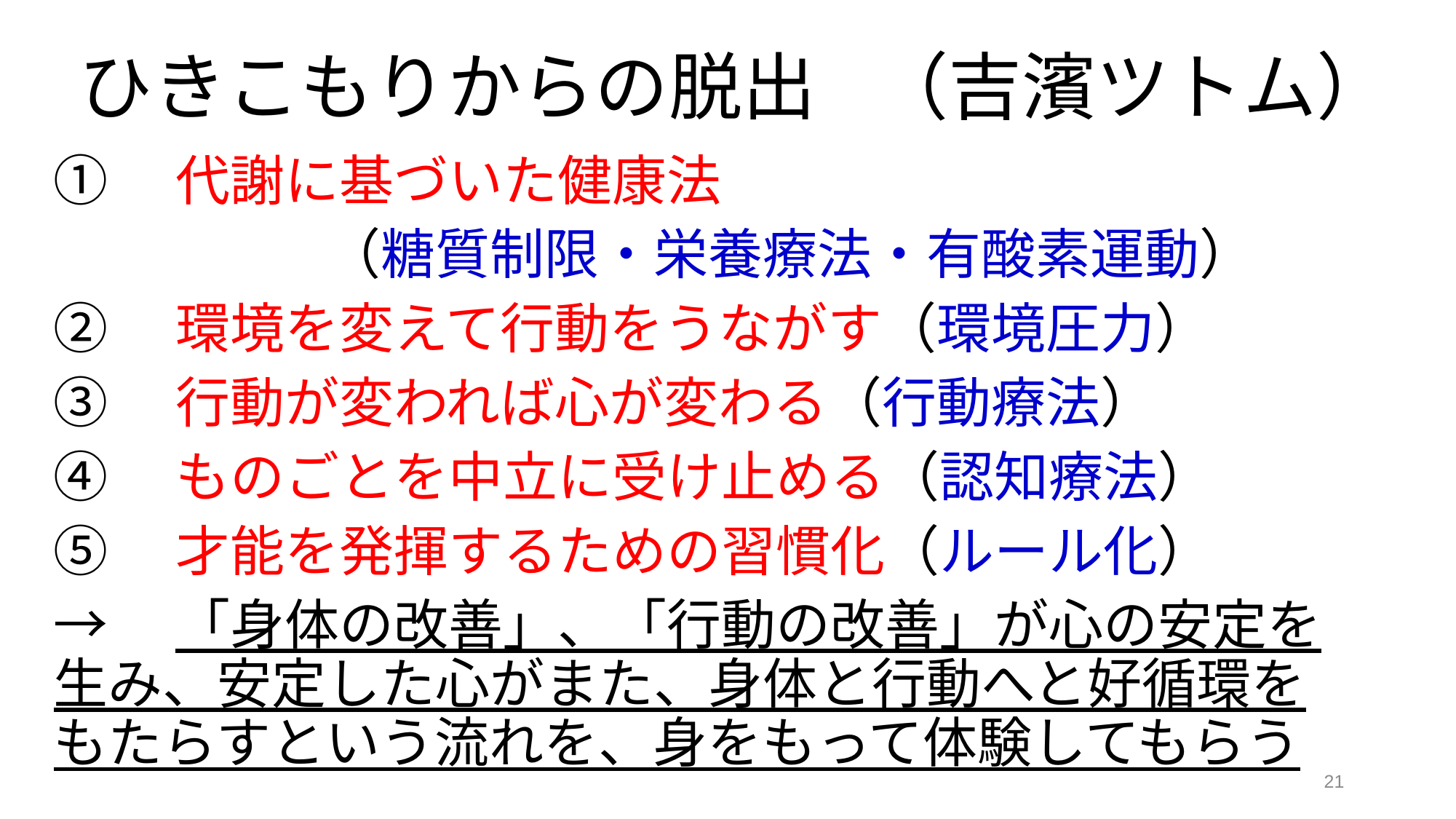

# ひきこもりからの脱出　（吉濱ツトム）
①　代謝に基づいた健康法
　　　　　（糖質制限・栄養療法・有酸素運動）
②　環境を変えて行動をうながす（環境圧力）
③　行動が変われば心が変わる（行動療法）
④　ものごとを中立に受け止める（認知療法）
⑤　才能を発揮するための習慣化（ルール化）
→　「身体の改善」、「行動の改善」が心の安定を生み、安定した心がまた、身体と行動へと好循環をもたらすという流れを、身をもって体験してもらう
21